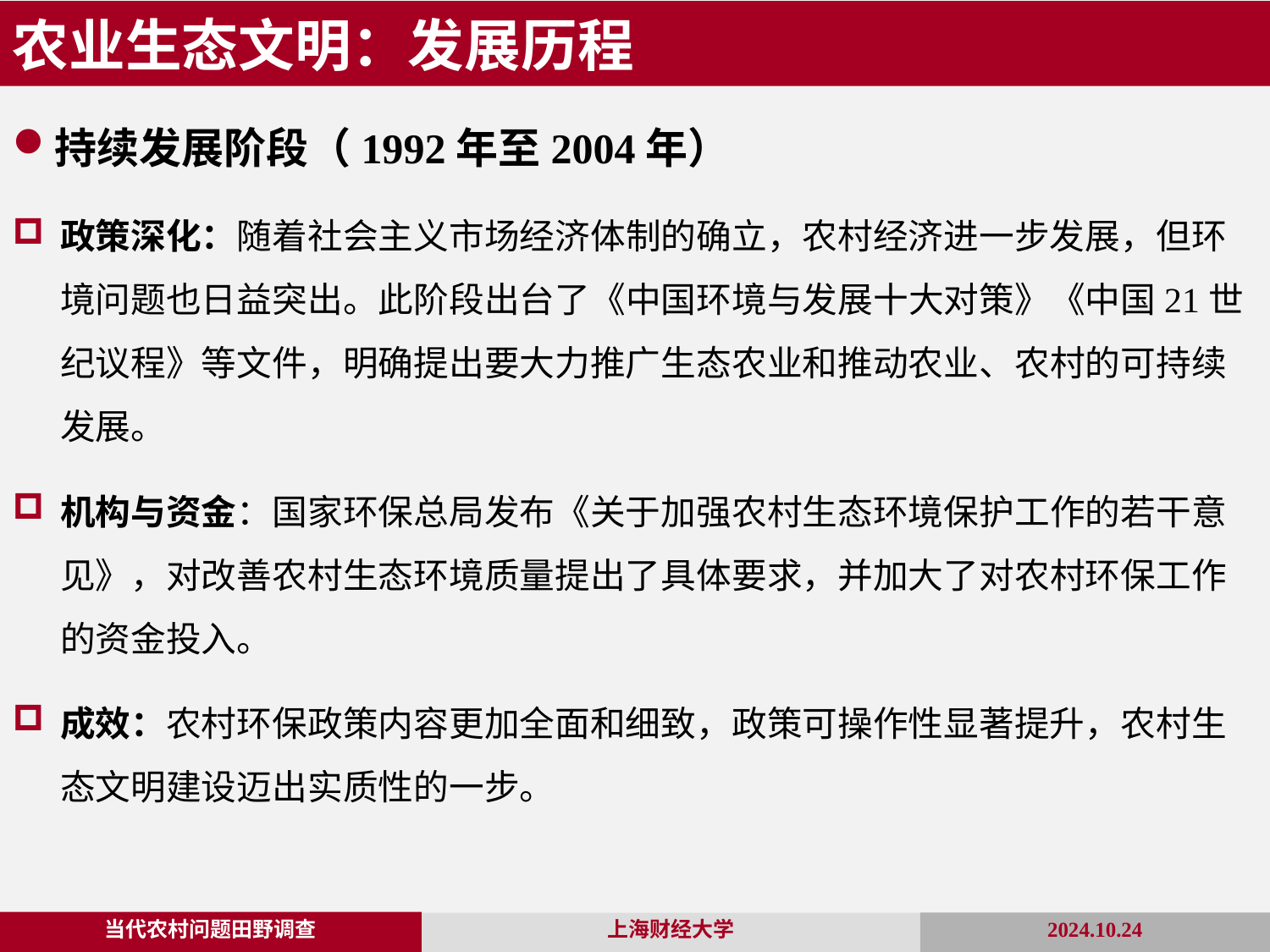

农业生态文明：发展历程
持续发展阶段（1992年至2004年）
政策深化：随着社会主义市场经济体制的确立，农村经济进一步发展，但环境问题也日益突出。此阶段出台了《中国环境与发展十大对策》《中国21世纪议程》等文件，明确提出要大力推广生态农业和推动农业、农村的可持续发展。
机构与资金：国家环保总局发布《关于加强农村生态环境保护工作的若干意见》，对改善农村生态环境质量提出了具体要求，并加大了对农村环保工作的资金投入。
成效：农村环保政策内容更加全面和细致，政策可操作性显著提升，农村生态文明建设迈出实质性的一步。
当代农村问题田野调查
2024.10.24
上海财经大学